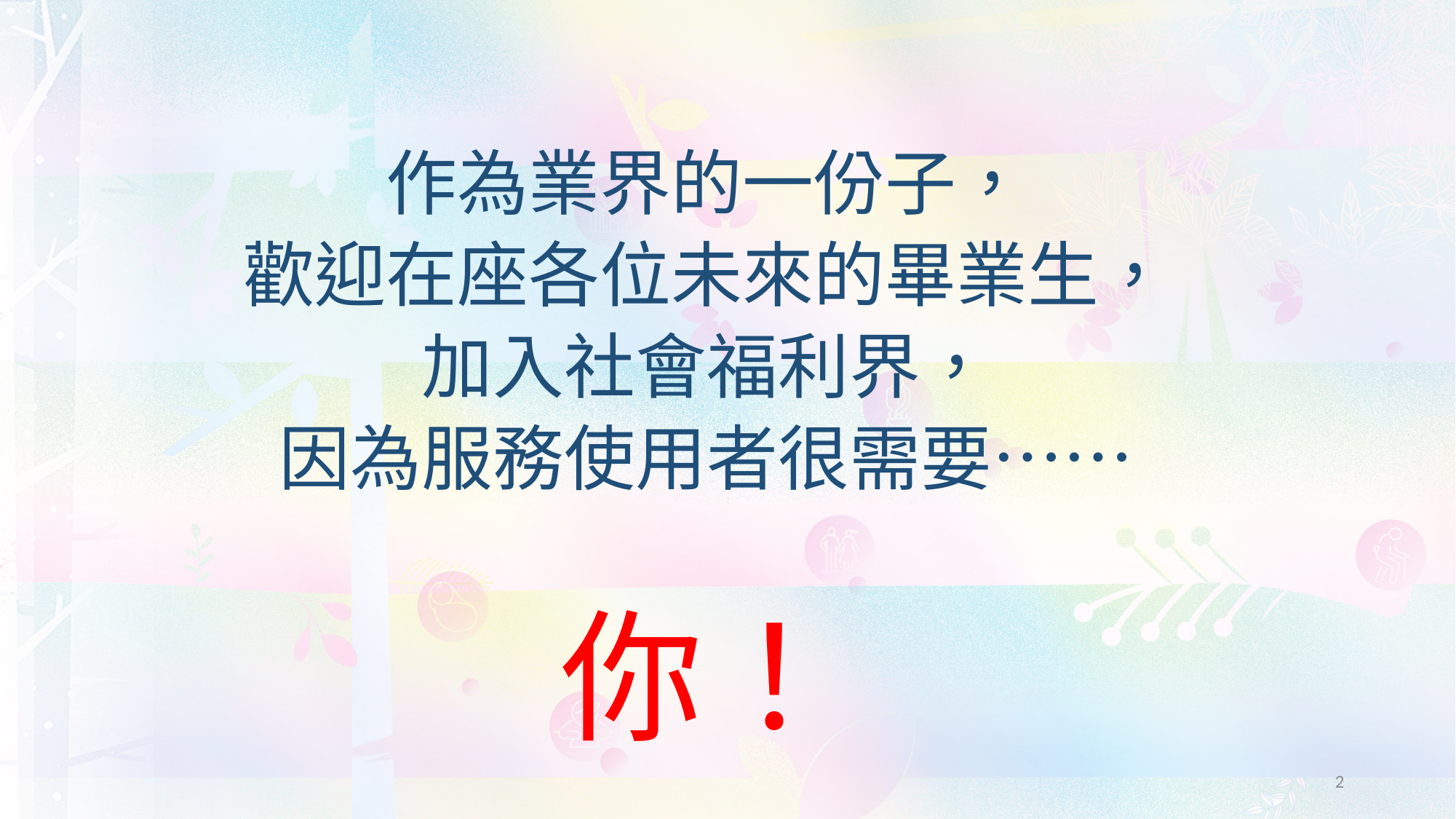

作為業界的一份子，
歡迎在座各位未來的畢業生，
加入社會福利界，
因為服務使用者很需要……

             你！
2